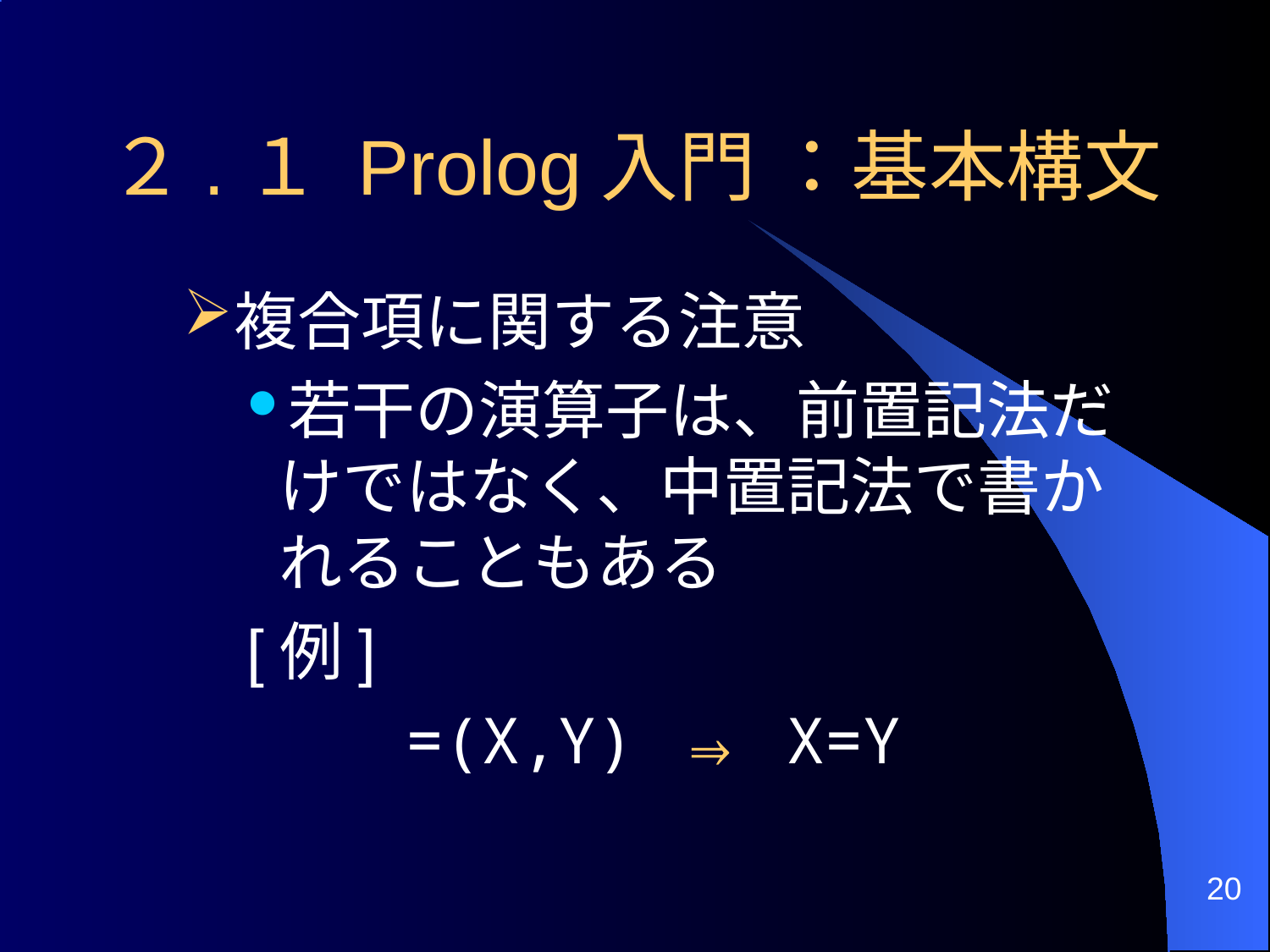

２.１ Prolog入門 ：基本構文
複合項に関する注意
若干の演算子は、前置記法だけではなく、中置記法で書かれることもある
[例]
		=(X,Y) ⇒ X=Y
20